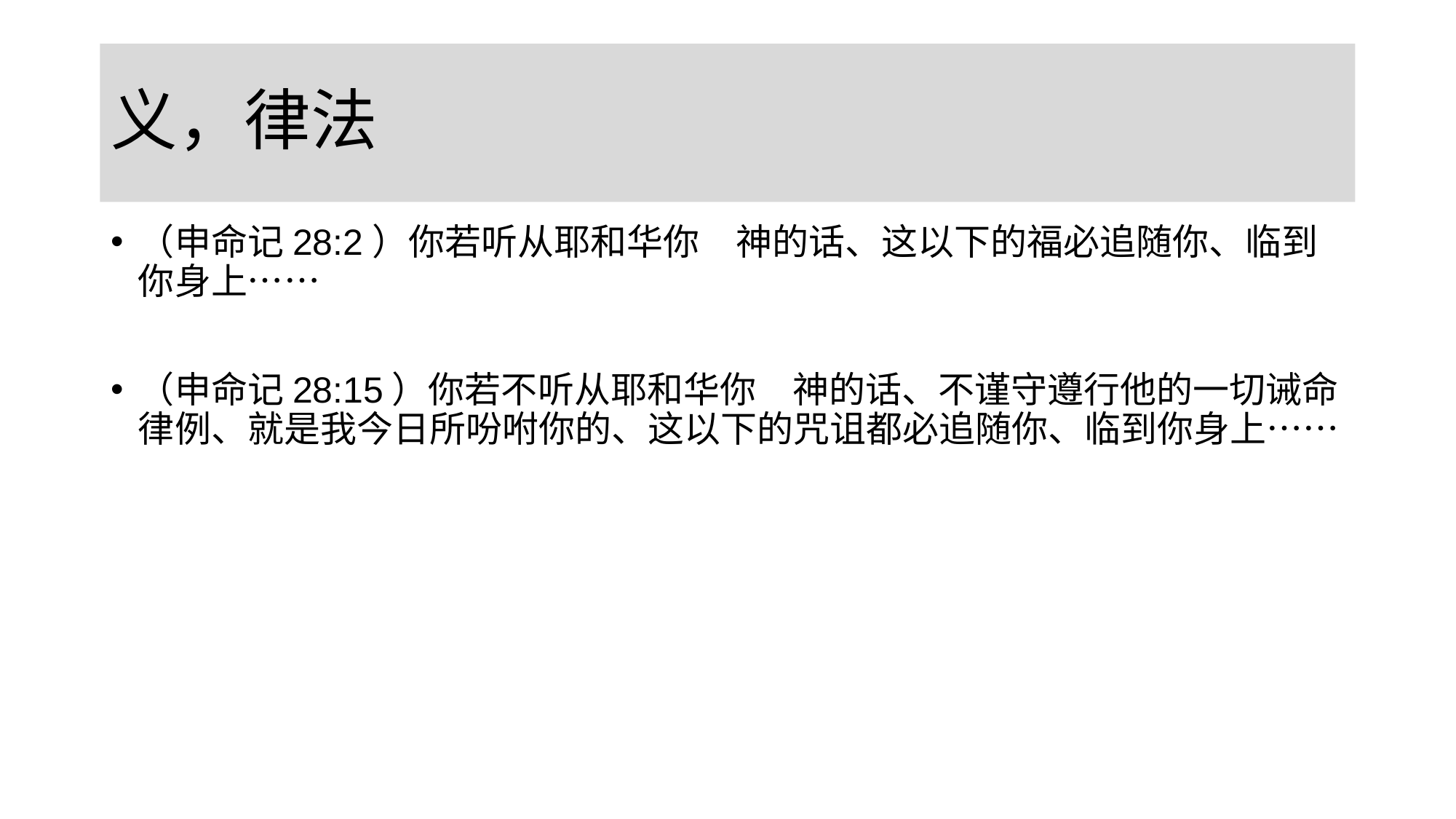

# 义，律法
（申命记28:2）你若听从耶和华你　神的话、这以下的福必追随你、临到你身上……

（申命记28:15）你若不听从耶和华你　神的话、不谨守遵行他的一切诫命律例、就是我今日所吩咐你的、这以下的咒诅都必追随你、临到你身上……